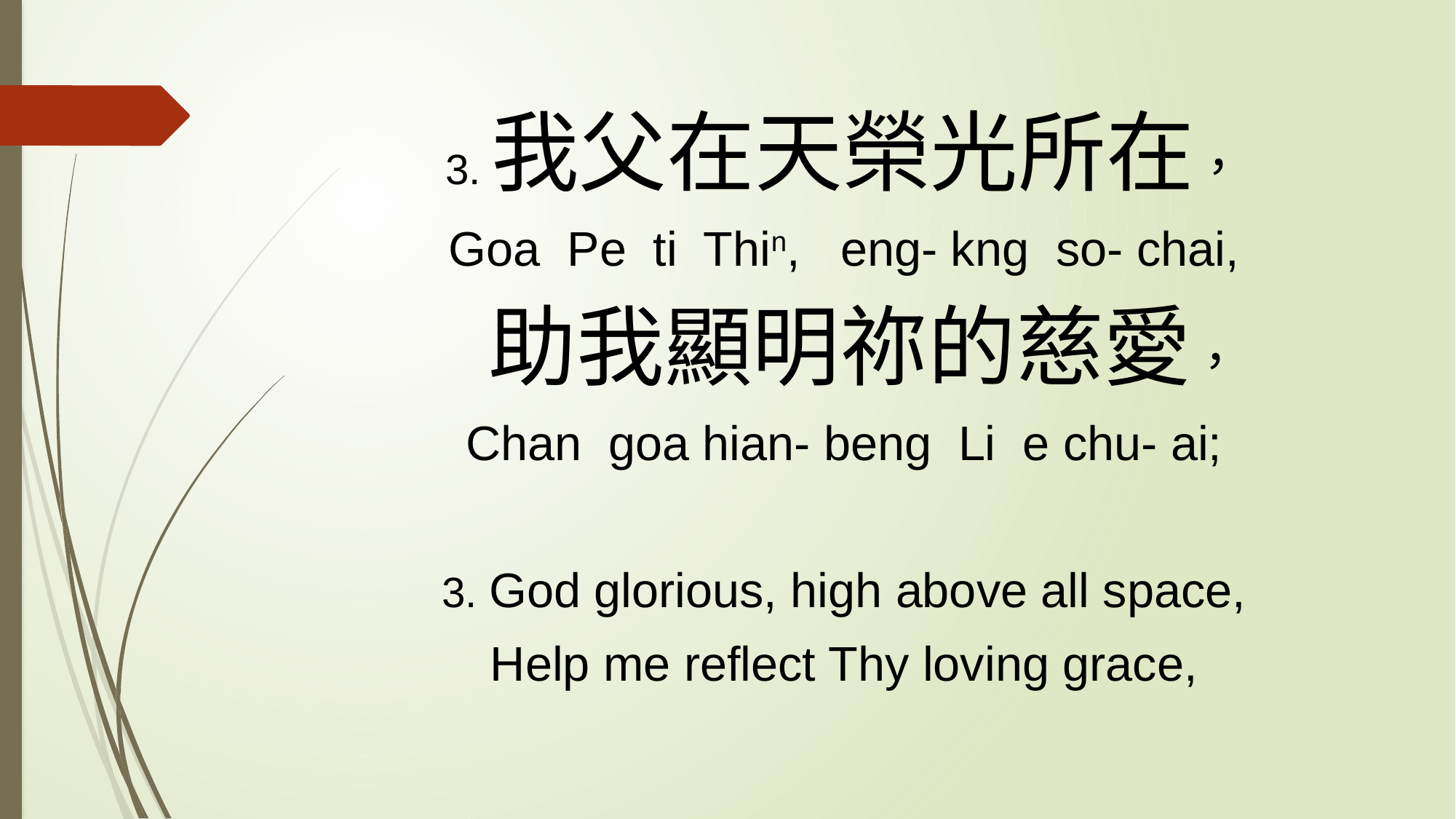

3.我父在天榮光所在，
Goa  Pe  ti  Thin,   eng- kng  so- chai,
 助我顯明祢的慈愛，
Chan  goa hian- beng  Li  e chu- ai;

3. God glorious, high above all space,
Help me reflect Thy loving grace,